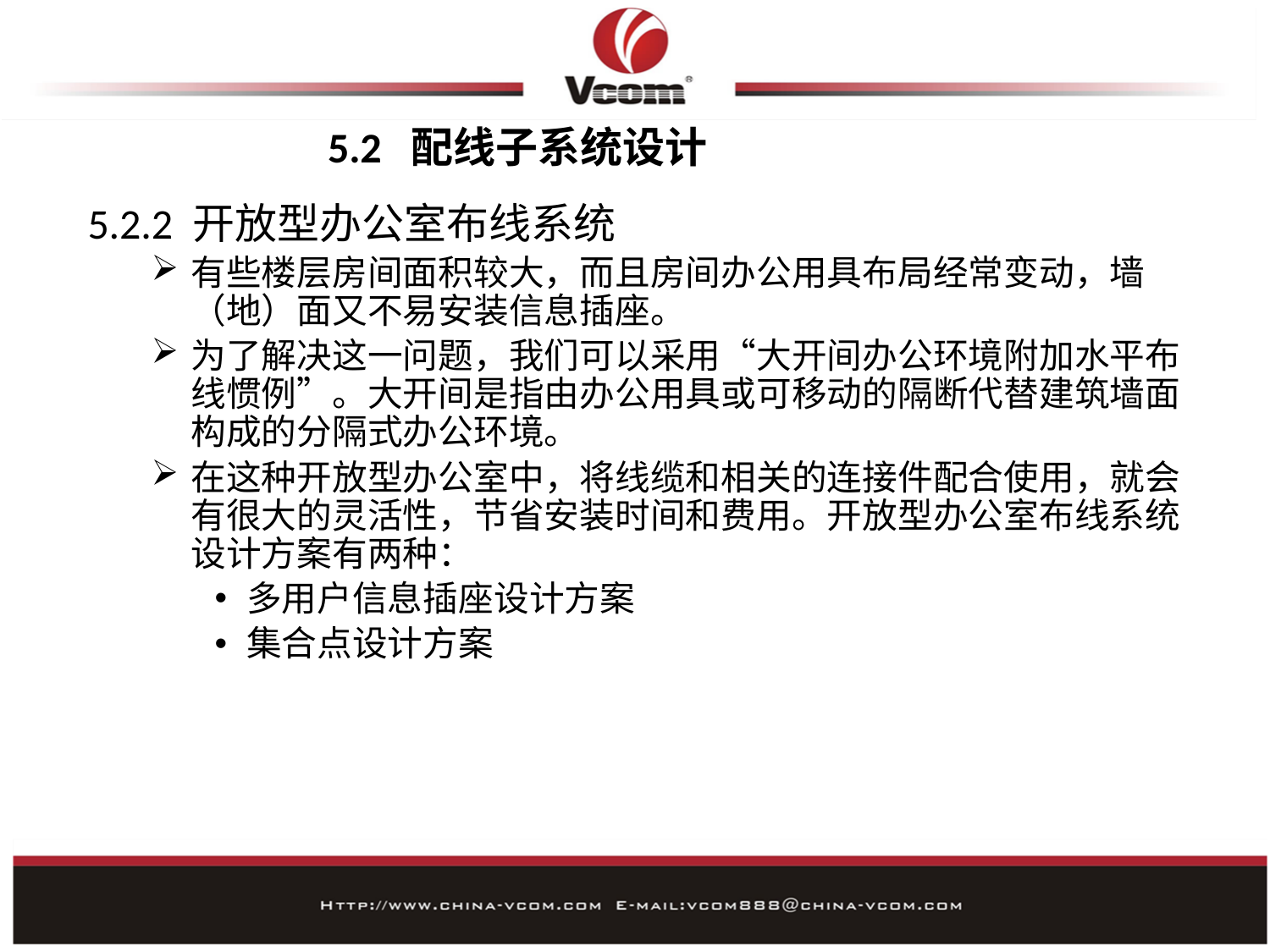

# 5.2  配线子系统设计
5.2.2 开放型办公室布线系统
有些楼层房间面积较大，而且房间办公用具布局经常变动，墙（地）面又不易安装信息插座。
为了解决这一问题，我们可以采用“大开间办公环境附加水平布线惯例”。大开间是指由办公用具或可移动的隔断代替建筑墙面构成的分隔式办公环境。
在这种开放型办公室中，将线缆和相关的连接件配合使用，就会有很大的灵活性，节省安装时间和费用。开放型办公室布线系统设计方案有两种：
多用户信息插座设计方案
集合点设计方案